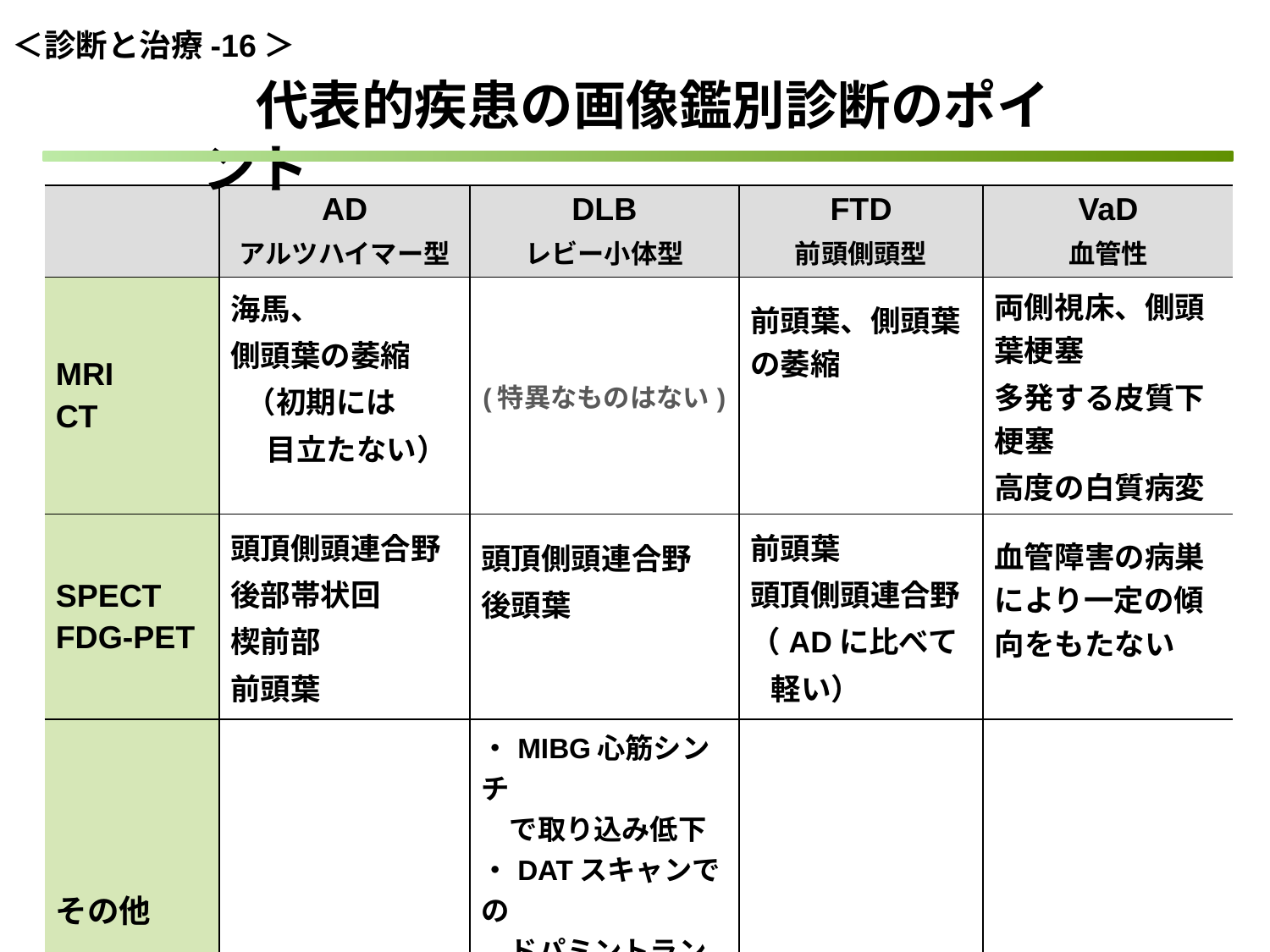

＜診断と治療-16＞
　代表的疾患の画像鑑別診断のポイント

|  | AD アルツハイマー型 | DLB レビー小体型 | FTD 前頭側頭型 | VaD 血管性 |
| --- | --- | --- | --- | --- |
| MRI CT | 海馬、 側頭葉の萎縮 （初期には 　 目立たない） | (特異なものはない) | 前頭葉、側頭葉の萎縮 | 両側視床、側頭葉梗塞 多発する皮質下梗塞 高度の白質病変 |
| SPECT FDG‐PET | 頭頂側頭連合野 後部帯状回 楔前部 前頭葉 | 頭頂側頭連合野 後頭葉 | 前頭葉 頭頂側頭連合野 （ADに比べて 　軽い） | 血管障害の病巣により一定の傾向をもたない |
| その他 |  | ・MIBG心筋シンチ 　で取り込み低下 ・DATスキャンでの 　ドパミントランスポー 　ター取り込み低下 |  |  |